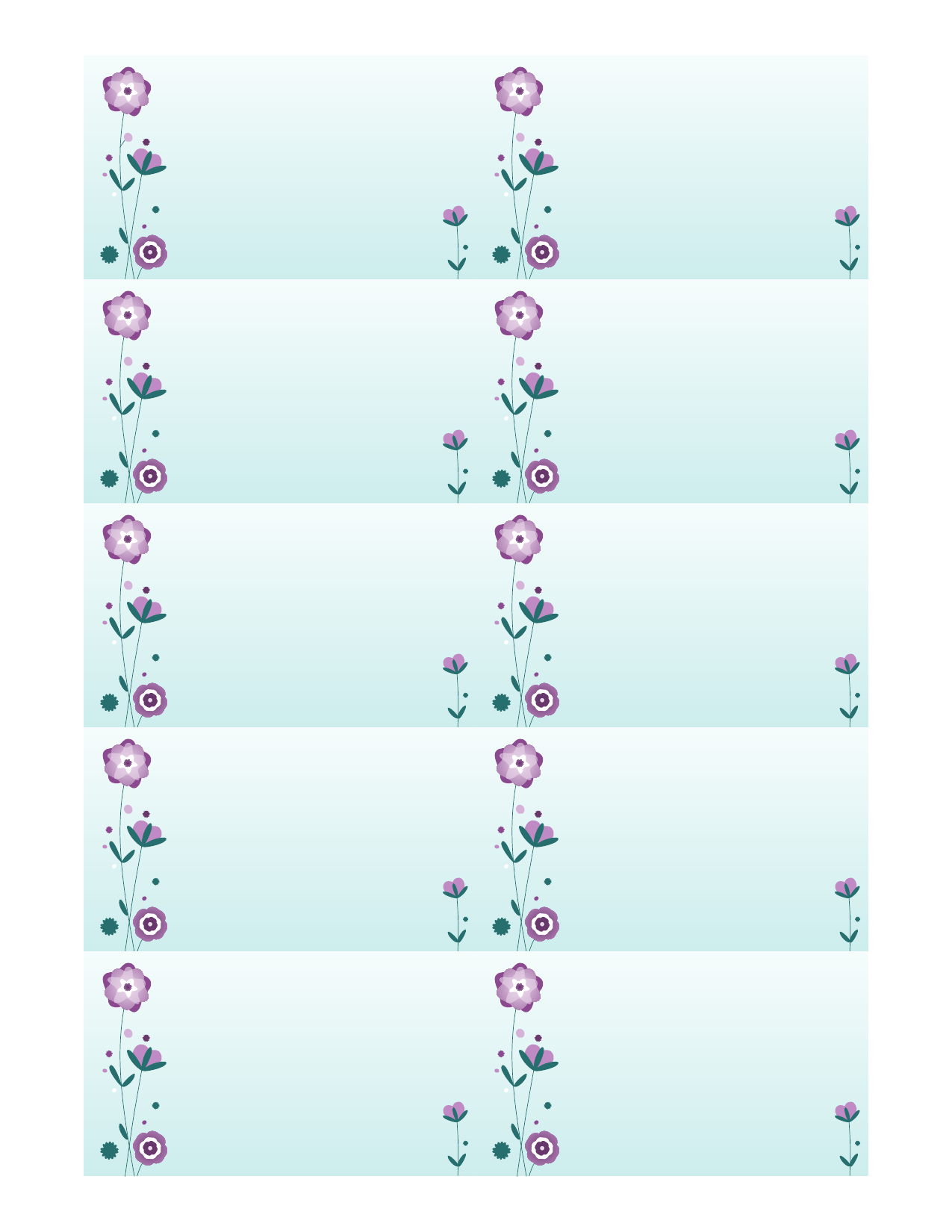

佐藤 愛花

スクラップブックおよび手芸愛好家

〒990-9990
東京都調布市
調布ヶ丘12-34-5

電話 |
03-1234-5678

メール |
asato@example.com

Web |
example.com/asato/blog